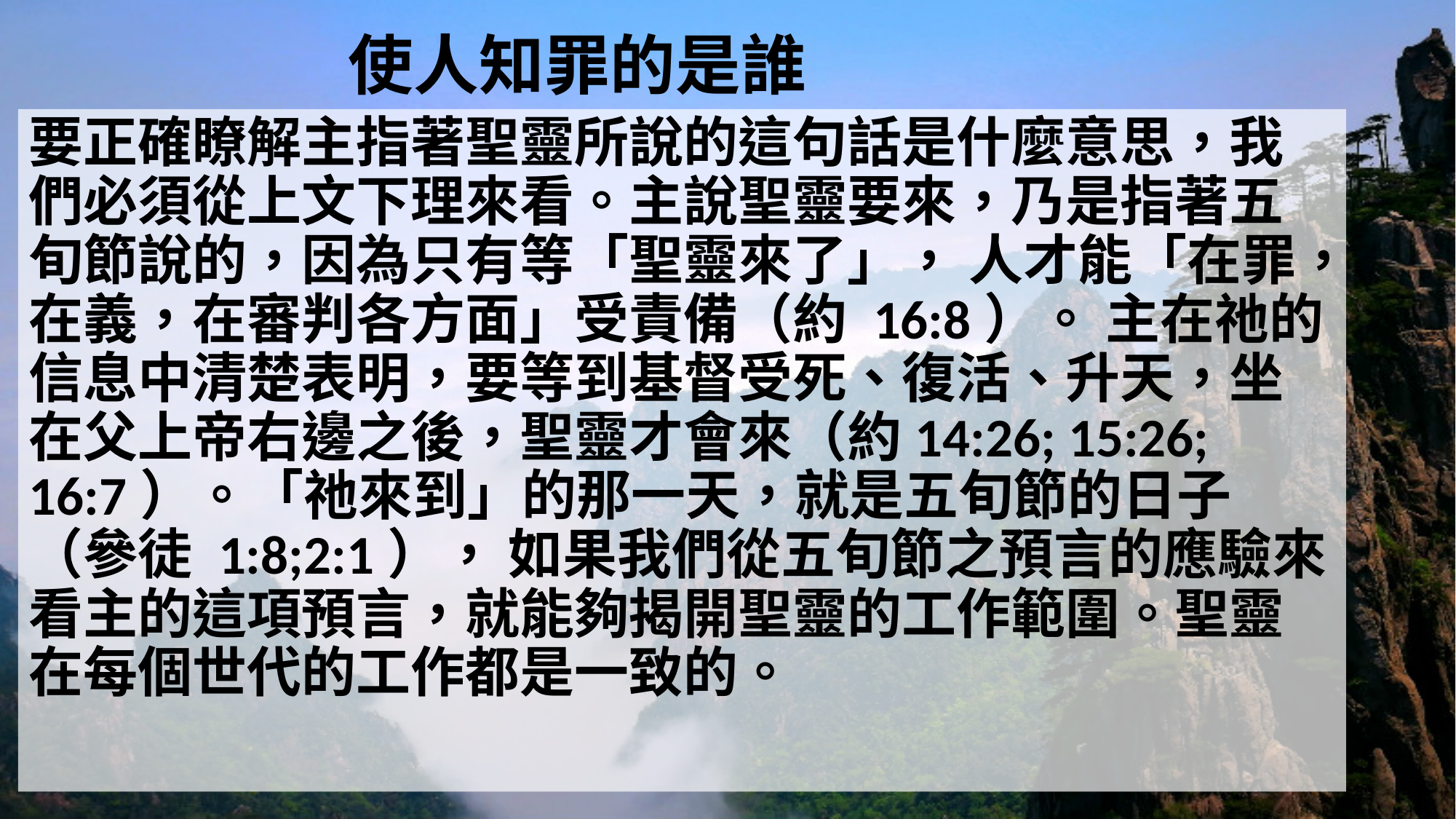

# 使人知罪的是誰
要正確瞭解主指著聖靈所說的這句話是什麼意思，我們必須從上文下理來看。主說聖靈要來，乃是指著五旬節說的，因為只有等「聖靈來了」， 人才能「在罪，在義，在審判各方面」受責備（約 16:8）。 主在祂的信息中清楚表明，要等到基督受死、復活、升天，坐在父上帝右邊之後，聖靈才會來（約14:26; 15:26; 16:7）。「祂來到」的那一天，就是五旬節的日子（參徒 1:8;2:1）， 如果我們從五旬節之預言的應驗來看主的這項預言，就能夠揭開聖靈的工作範圍。聖靈在每個世代的工作都是一致的。